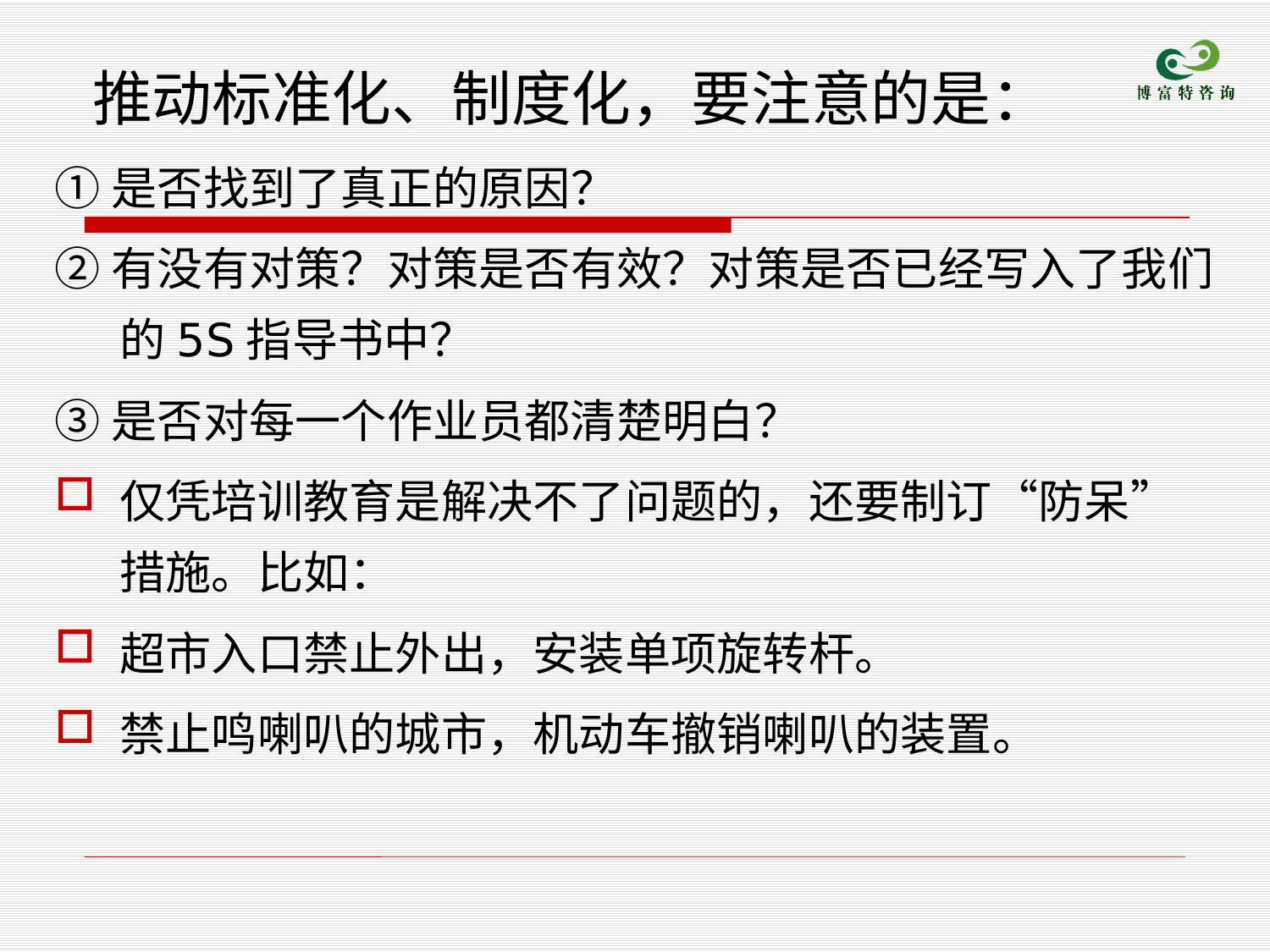

# 推动标准化、制度化，要注意的是：
①是否找到了真正的原因？
②有没有对策？对策是否有效？对策是否已经写入了我们的5S指导书中？
③是否对每一个作业员都清楚明白？
仅凭培训教育是解决不了问题的，还要制订“防呆”措施。比如：
超市入口禁止外出，安装单项旋转杆。
禁止鸣喇叭的城市，机动车撤销喇叭的装置。
521